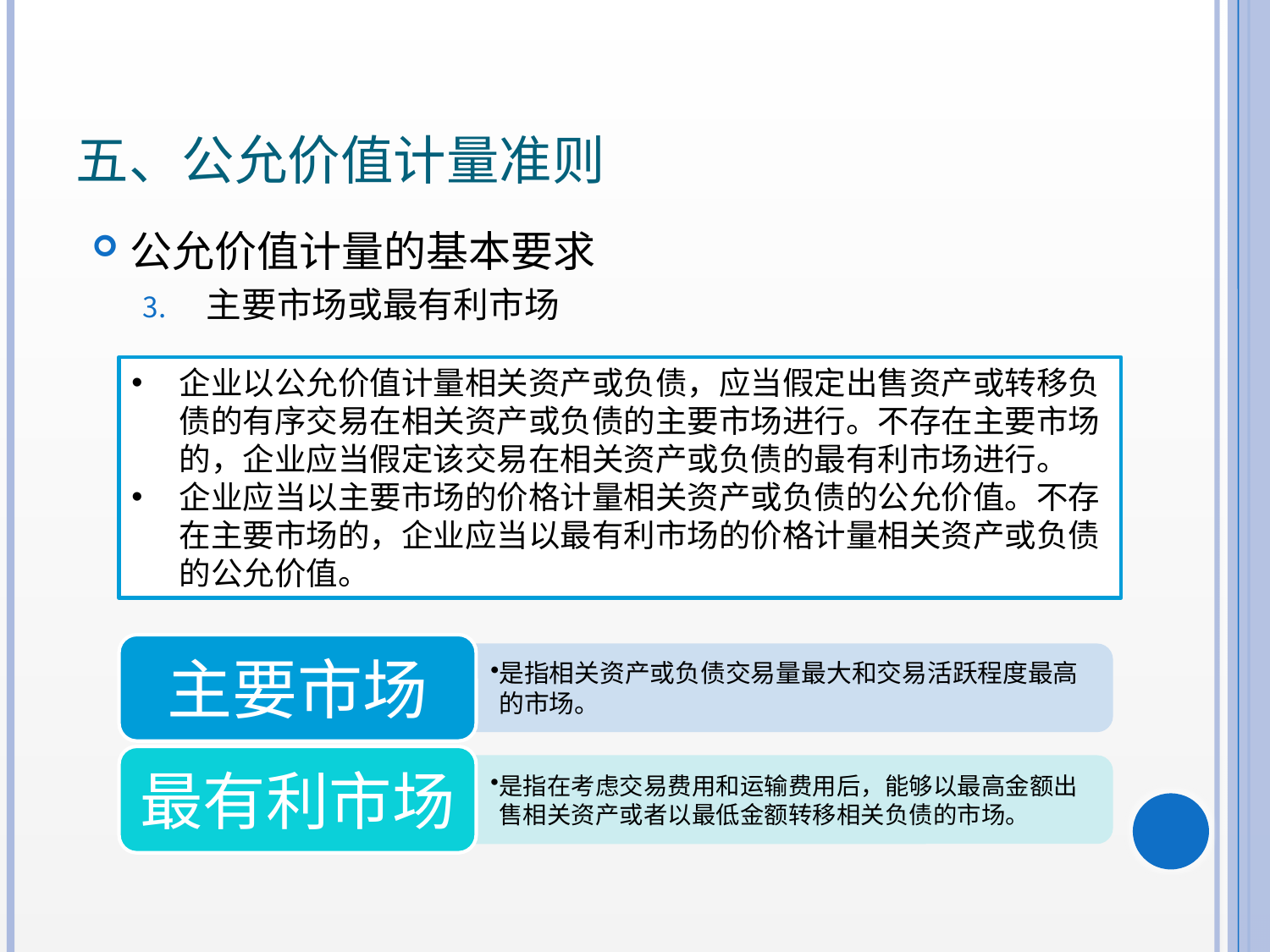

# 五、公允价值计量准则
公允价值计量的基本要求
主要市场或最有利市场

企业以公允价值计量相关资产或负债，应当假定出售资产或转移负债的有序交易在相关资产或负债的主要市场进行。不存在主要市场的，企业应当假定该交易在相关资产或负债的最有利市场进行。
企业应当以主要市场的价格计量相关资产或负债的公允价值。不存在主要市场的，企业应当以最有利市场的价格计量相关资产或负债的公允价值。
主要市场
是指相关资产或负债交易量最大和交易活跃程度最高的市场。
最有利市场
是指在考虑交易费用和运输费用后，能够以最高金额出售相关资产或者以最低金额转移相关负债的市场。